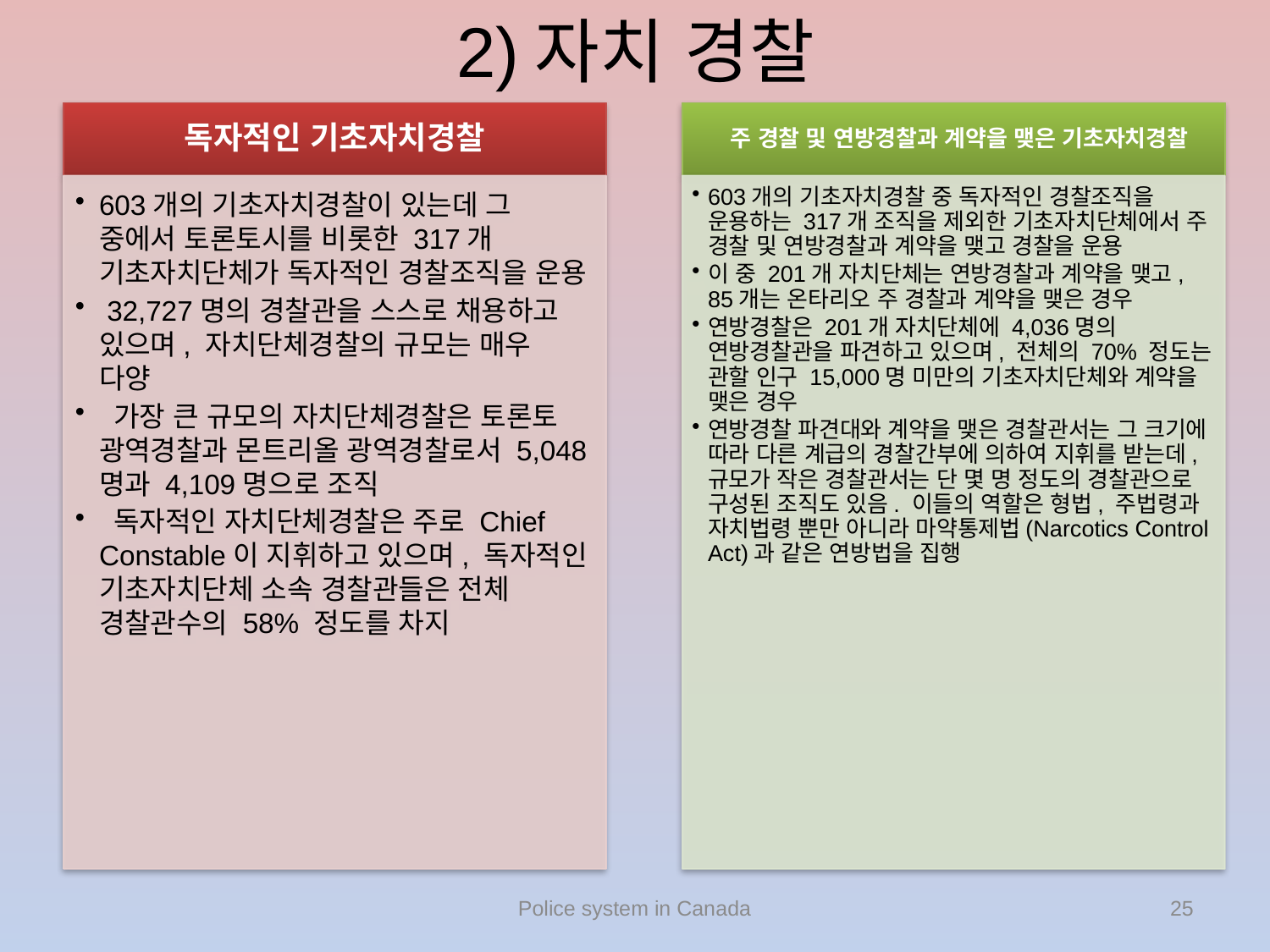

# 2)자치 경찰
독자적인 기초자치경찰
603개의 기초자치경찰이 있는데 그 중에서 토론토시를 비롯한 317개 기초자치단체가 독자적인 경찰조직을 운용
 32,727명의 경찰관을 스스로 채용하고 있으며, 자치단체경찰의 규모는 매우 다양
 가장 큰 규모의 자치단체경찰은 토론토 광역경찰과 몬트리올 광역경찰로서 5,048명과 4,109명으로 조직
 독자적인 자치단체경찰은 주로 Chief Constable이 지휘하고 있으며, 독자적인 기초자치단체 소속 경찰관들은 전체 경찰관수의 58% 정도를 차지
 주 경찰 및 연방경찰과 계약을 맺은 기초자치경찰
603개의 기초자치경찰 중 독자적인 경찰조직을 운용하는 317개 조직을 제외한 기초자치단체에서 주 경찰 및 연방경찰과 계약을 맺고 경찰을 운용
이 중 201개 자치단체는 연방경찰과 계약을 맺고, 85개는 온타리오 주 경찰과 계약을 맺은 경우
연방경찰은 201개 자치단체에 4,036명의 연방경찰관을 파견하고 있으며, 전체의 70% 정도는 관할 인구 15,000명 미만의 기초자치단체와 계약을 맺은 경우
연방경찰 파견대와 계약을 맺은 경찰관서는 그 크기에 따라 다른 계급의 경찰간부에 의하여 지휘를 받는데, 규모가 작은 경찰관서는 단 몇 명 정도의 경찰관으로 구성된 조직도 있음. 이들의 역할은 형법, 주법령과 자치법령 뿐만 아니라 마약통제법(Narcotics Control Act)과 같은 연방법을 집행
Police system in Canada
25